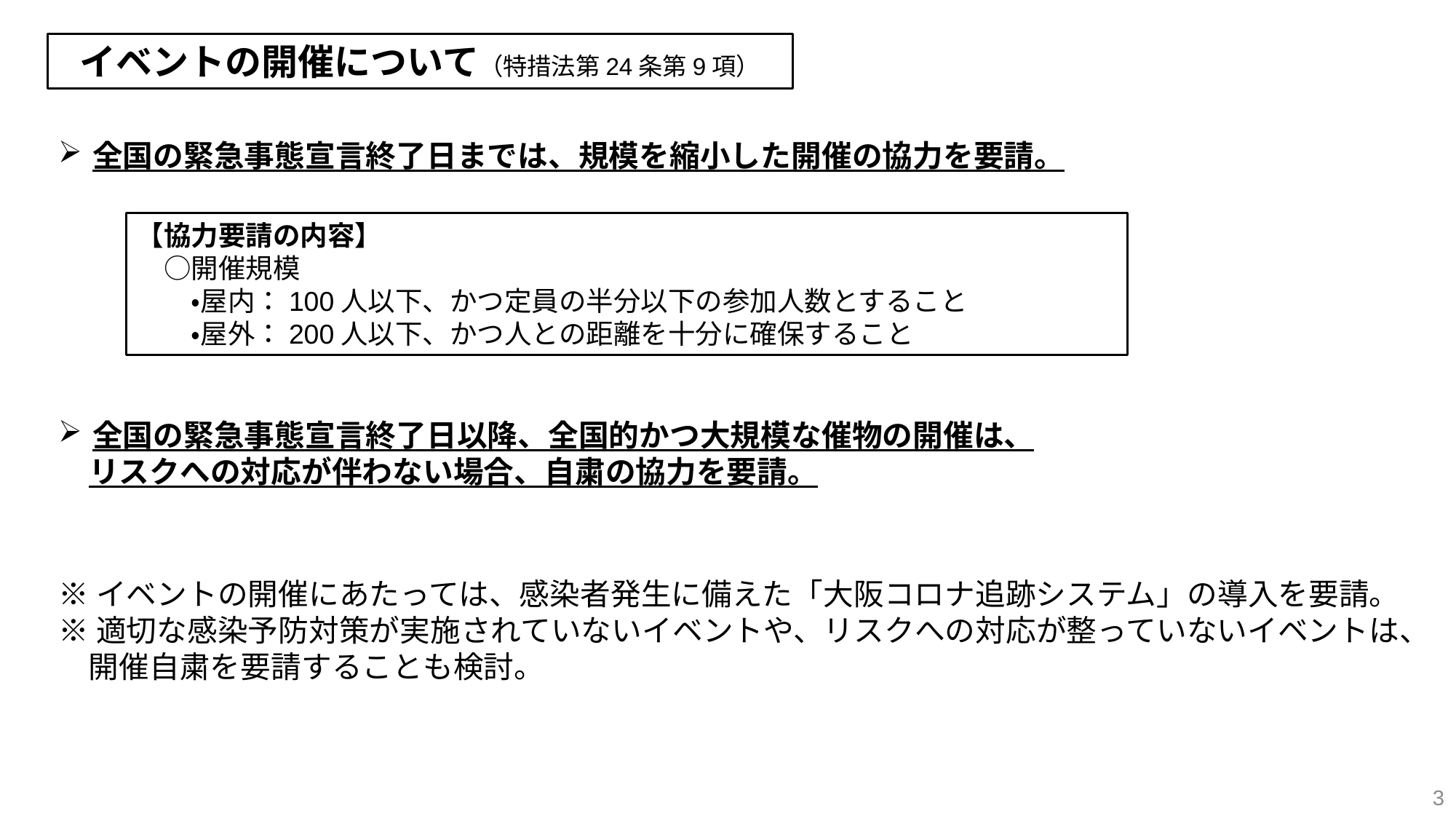

イベントの開催について（特措法第24条第9項）
全国の緊急事態宣言終了日までは、規模を縮小した開催の協力を要請。
【協力要請の内容】
　○開催規模
　　・屋内：100人以下、かつ定員の半分以下の参加人数とすること
　　・屋外：200人以下、かつ人との距離を十分に確保すること
全国の緊急事態宣言終了日以降、全国的かつ大規模な催物の開催は、
　リスクへの対応が伴わない場合、自粛の協力を要請。
※イベントの開催にあたっては、感染者発生に備えた「大阪コロナ追跡システム」の導入を要請。
※適切な感染予防対策が実施されていないイベントや、リスクへの対応が整っていないイベントは、
　開催自粛を要請することも検討。
3